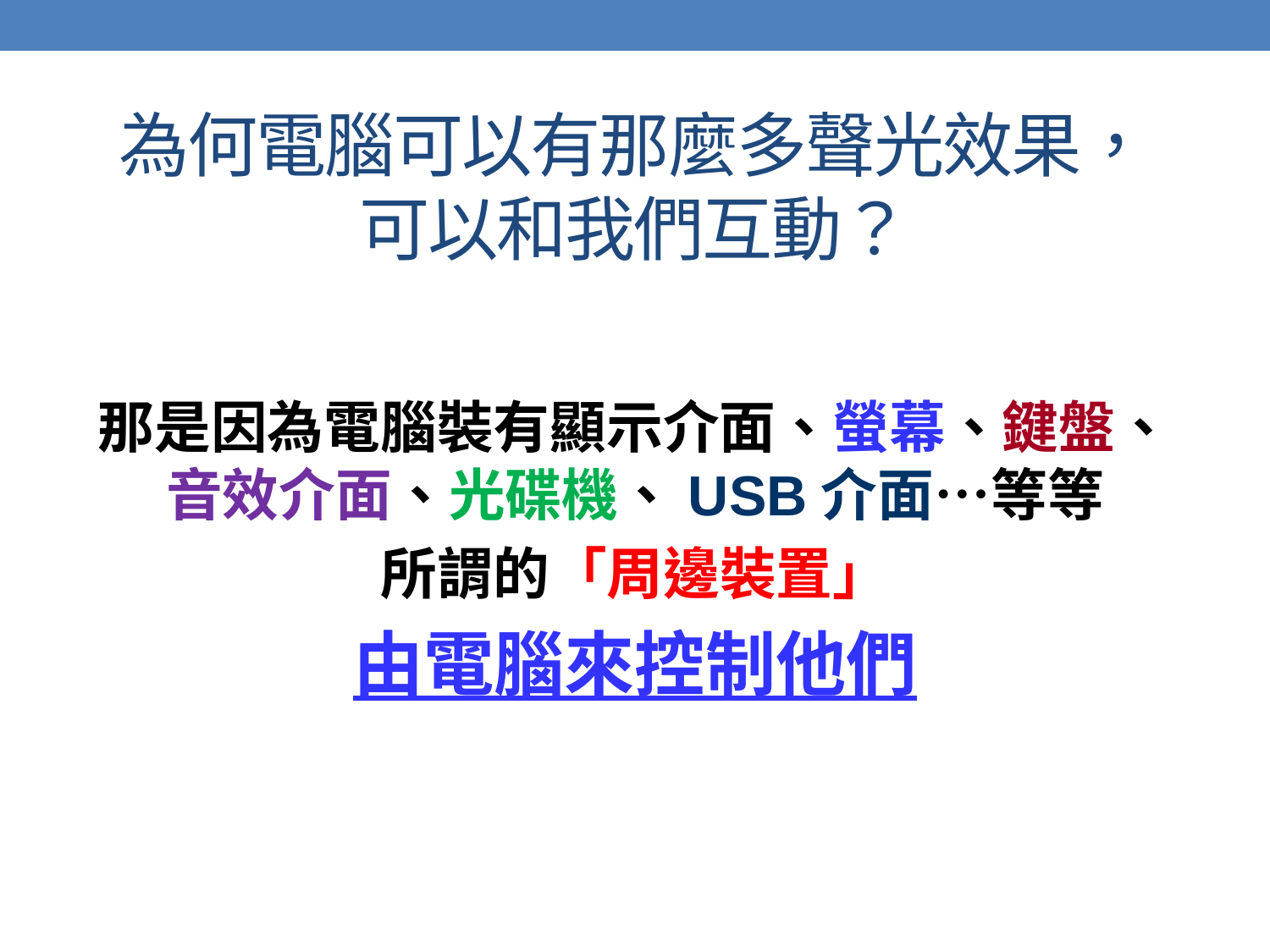

# 為何電腦可以有那麼多聲光效果， 可以和我們互動？

那是因為電腦裝有顯示介面、螢幕、鍵盤、音效介面、光碟機、USB介面…等等
所謂的「周邊裝置」
由電腦來控制他們